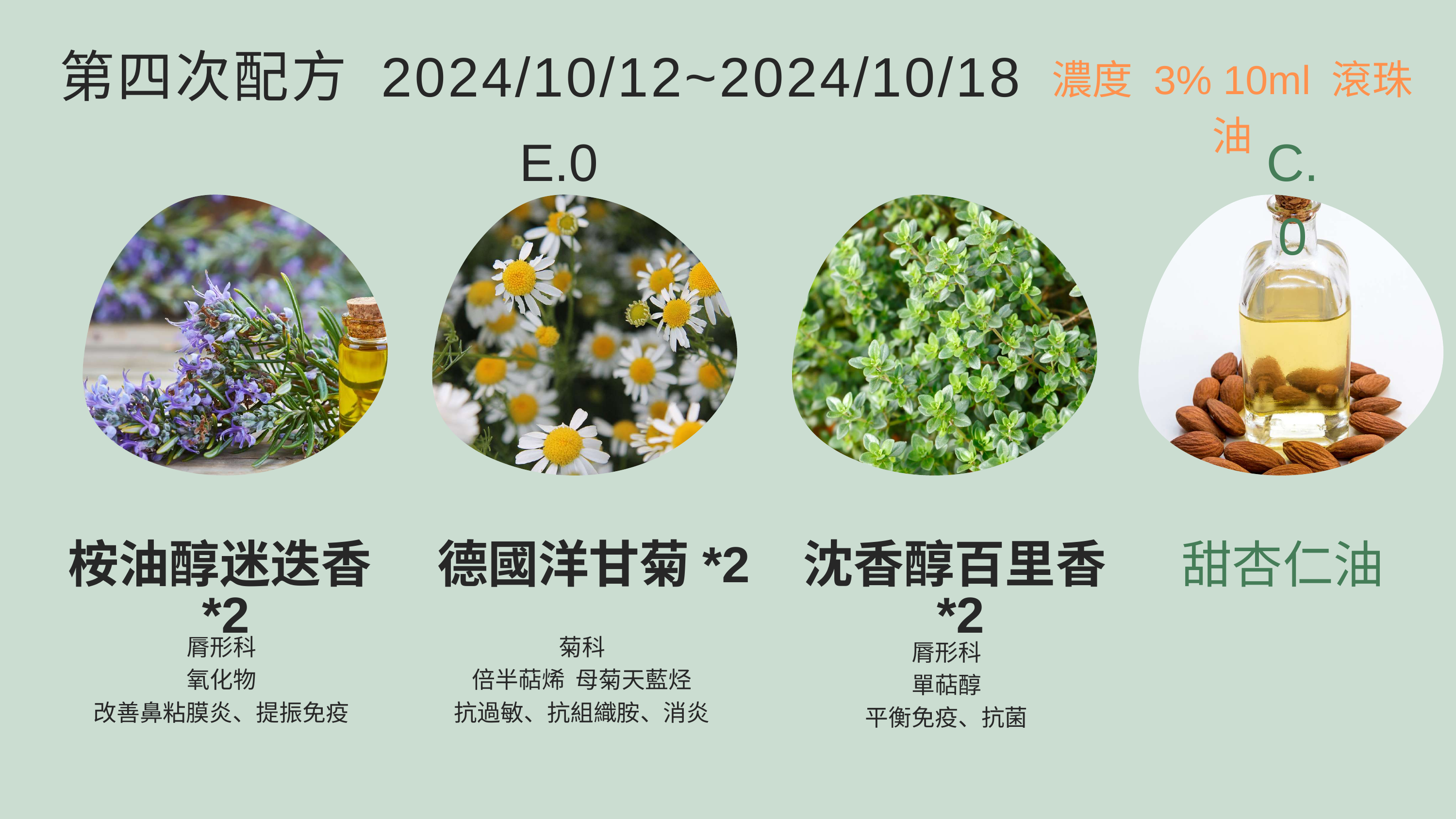

第四次配方 2024/10/12~2024/10/18
濃度 3% 10ml 滾珠油
E.0
C.0

桉油醇迷迭香*2
德國洋甘菊*2
沈香醇百里香*2
甜杏仁油

脣形科
氧化物
改善鼻粘膜炎、提振免疫
菊科
倍半萜烯  母菊天藍烃
抗過敏、抗組織胺、消炎
脣形科
單萜醇
平衡免疫、抗菌